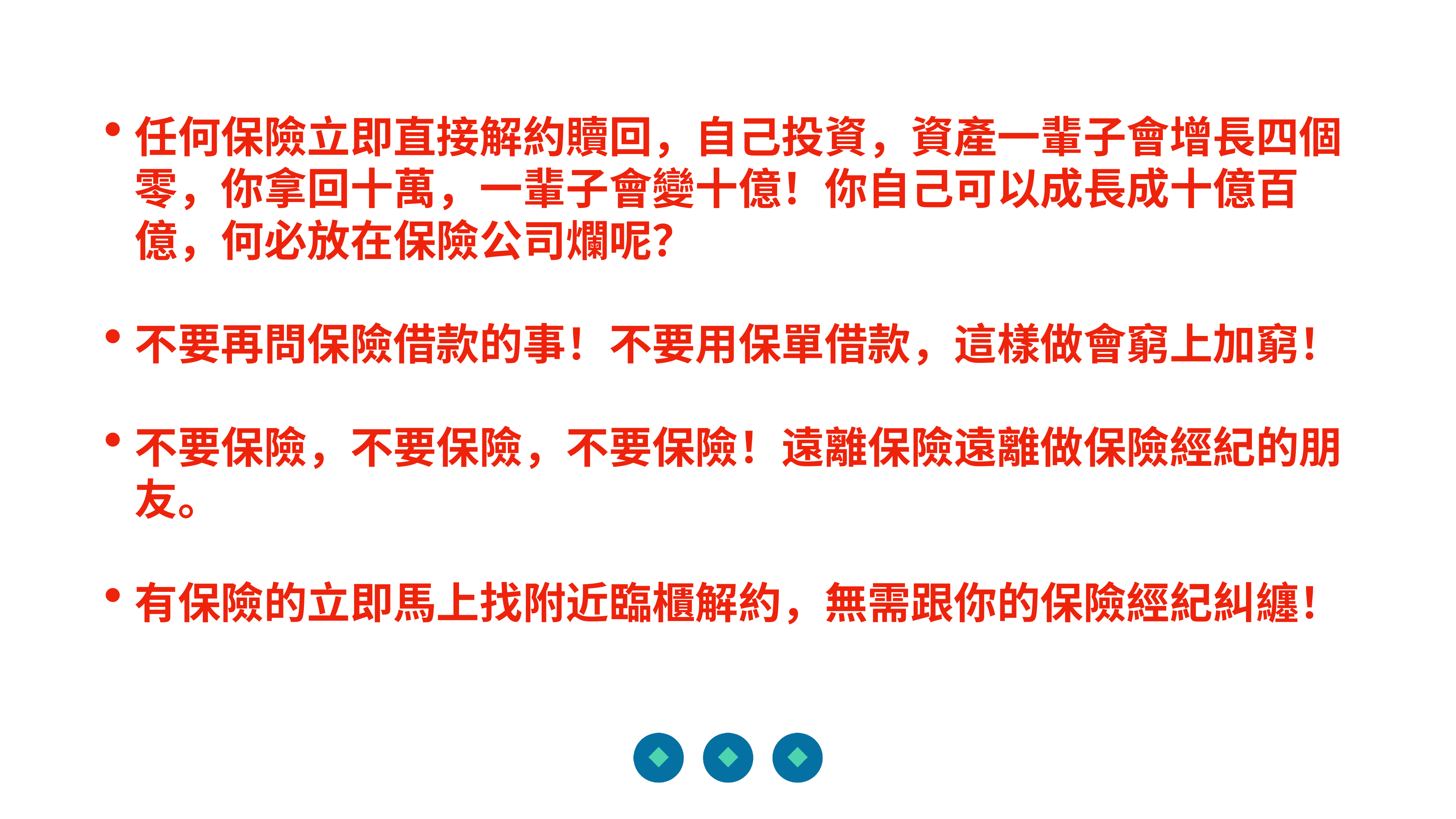

任何保險立即直接解約贖回，自己投資，資產一輩子會增長四個零，你拿回十萬，一輩子會變十億！你自己可以成長成十億百億，何必放在保險公司爛呢？

不要再問保險借款的事！不要用保單借款，這樣做會窮上加窮！

不要保險，不要保險，不要保險！遠離保險遠離做保險經紀的朋友。

有保險的立即馬上找附近臨櫃解約，無需跟你的保險經紀糾纏！